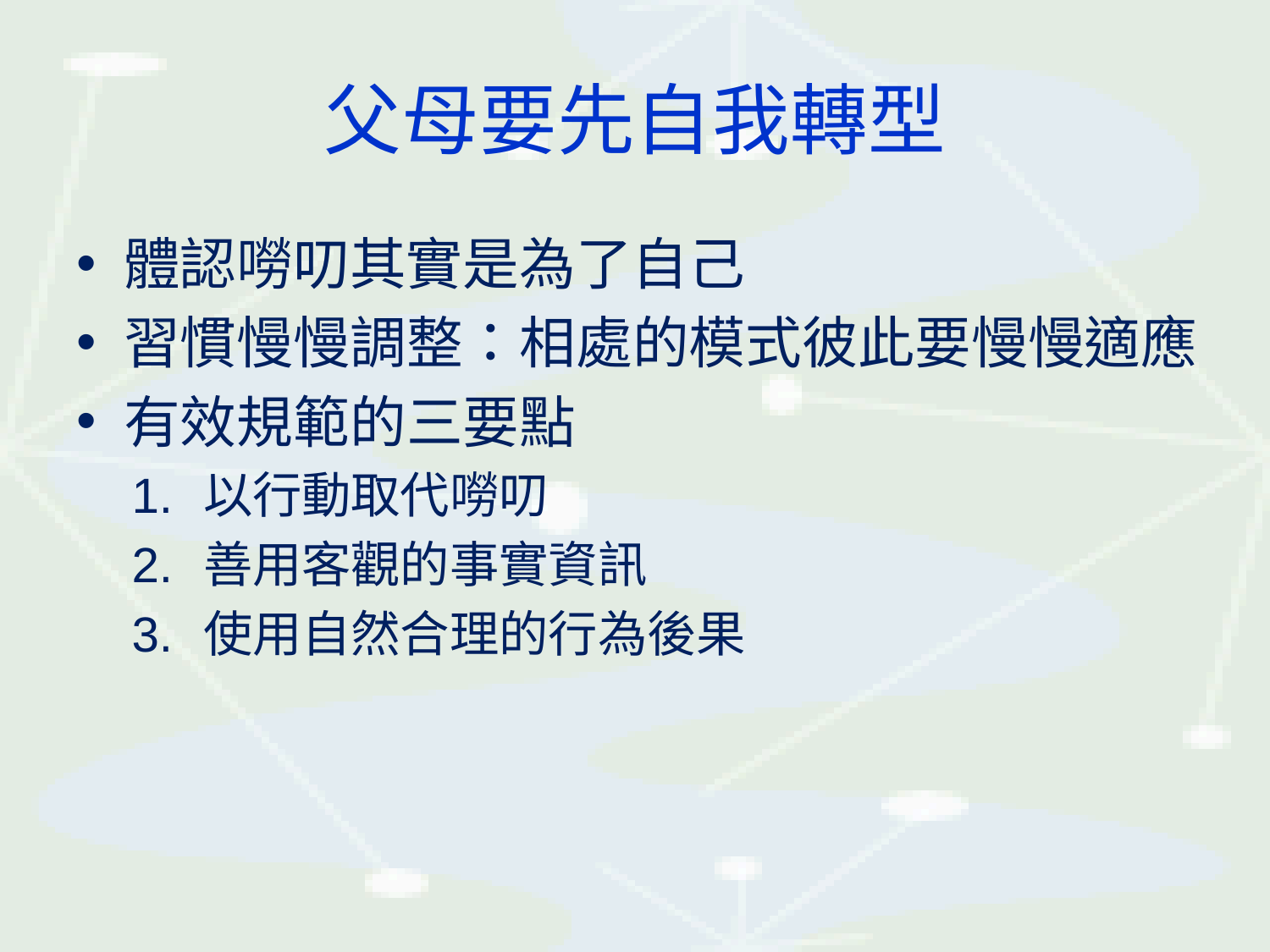

# 父母要先自我轉型
體認嘮叨其實是為了自己
習慣慢慢調整：相處的模式彼此要慢慢適應
有效規範的三要點
以行動取代嘮叨
善用客觀的事實資訊
使用自然合理的行為後果